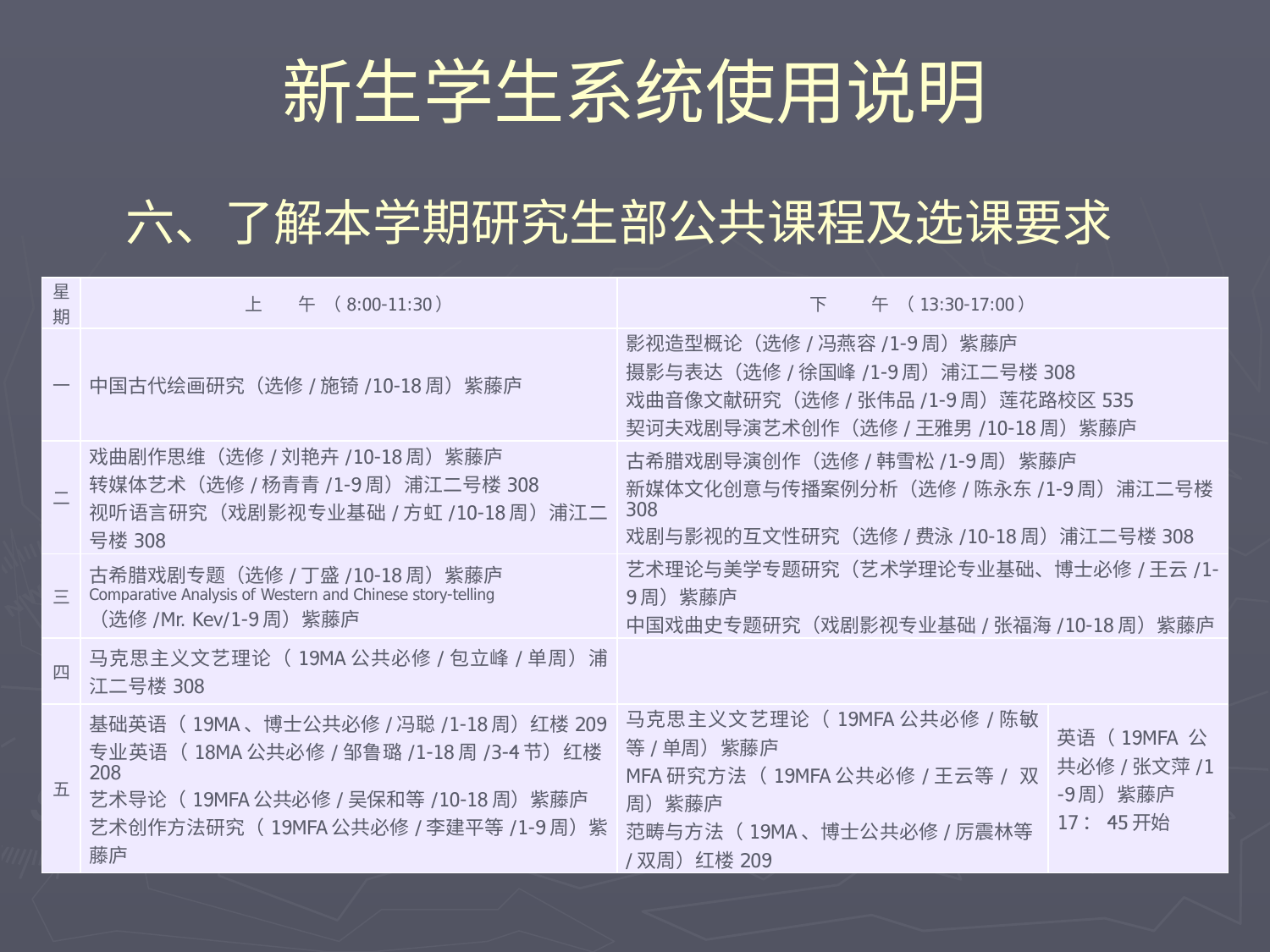

新生学生系统使用说明

六、了解本学期研究生部公共课程及选课要求

| 星期 | 上 午 （8:00-11:30） | 下 午 （13:30-17:00） |  |
| --- | --- | --- | --- |
| 一 | 中国古代绘画研究（选修/施锜/10-18周）紫藤庐 | 影视造型概论（选修/冯燕容/1-9周）紫藤庐 摄影与表达（选修/徐国峰/1-9周）浦江二号楼308 戏曲音像文献研究（选修/张伟品/1-9周）莲花路校区535 契诃夫戏剧导演艺术创作（选修/王雅男/10-18周）紫藤庐 |  |
| 二 | 戏曲剧作思维（选修/刘艳卉/10-18周）紫藤庐 转媒体艺术（选修/杨青青/1-9周）浦江二号楼308 视听语言研究（戏剧影视专业基础/方虹/10-18周）浦江二号楼308 | 古希腊戏剧导演创作（选修/韩雪松/1-9周）紫藤庐 新媒体文化创意与传播案例分析（选修/陈永东/1-9周）浦江二号楼308 戏剧与影视的互文性研究（选修/费泳/10-18周）浦江二号楼308 |  |
| 三 | 古希腊戏剧专题（选修/丁盛/10-18周）紫藤庐 Comparative Analysis of Western and Chinese story-telling （选修/Mr. Kev/1-9周）紫藤庐 | 艺术理论与美学专题研究（艺术学理论专业基础、博士必修/王云/1-9周）紫藤庐 中国戏曲史专题研究（戏剧影视专业基础/张福海/10-18周）紫藤庐 |  |
| 四 | 马克思主义文艺理论（19MA公共必修/包立峰/单周）浦江二号楼308 |  |  |
| 五 | 基础英语（19MA、博士公共必修/冯聪/1-18周）红楼209 专业英语（18MA公共必修/邹鲁璐/1-18周/3-4节）红楼208 艺术导论（19MFA公共必修/吴保和等/10-18周）紫藤庐 艺术创作方法研究（19MFA公共必修/李建平等/1-9周）紫藤庐 | 马克思主义文艺理论（19MFA公共必修/陈敏等/单周）紫藤庐 MFA研究方法（19MFA公共必修/王云等/ 双周）紫藤庐 范畴与方法（19MA、博士公共必修/厉震林等/双周）红楼209 | 英语（19MFA 公共必修/张文萍/1-9周）紫藤庐 17：45开始 |